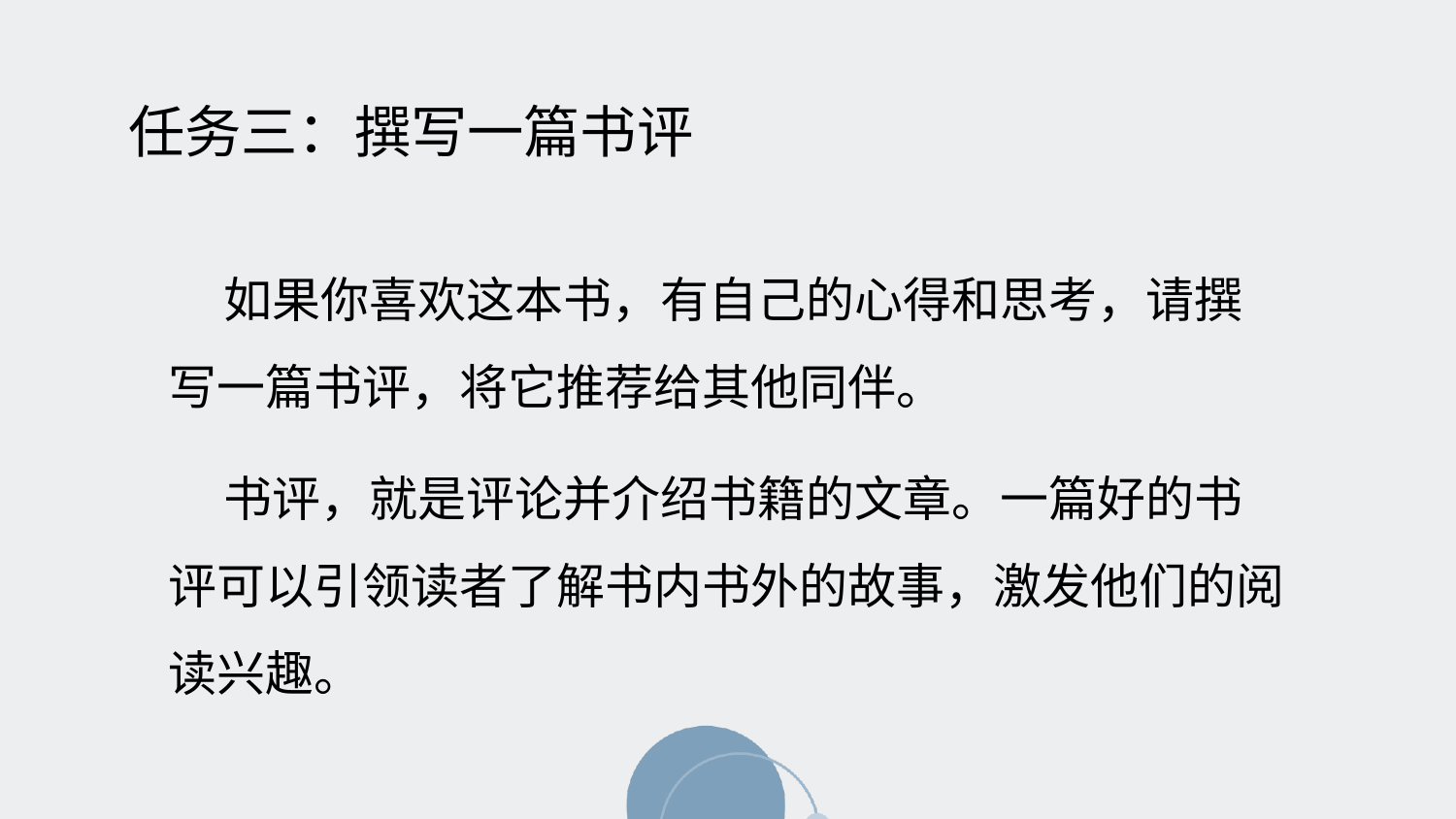

任务三：撰写一篇书评
    如果你喜欢这本书，有自己的心得和思考，请撰写一篇书评，将它推荐给其他同伴。
    书评，就是评论并介绍书籍的文章。一篇好的书评可以引领读者了解书内书外的故事，激发他们的阅读兴趣。